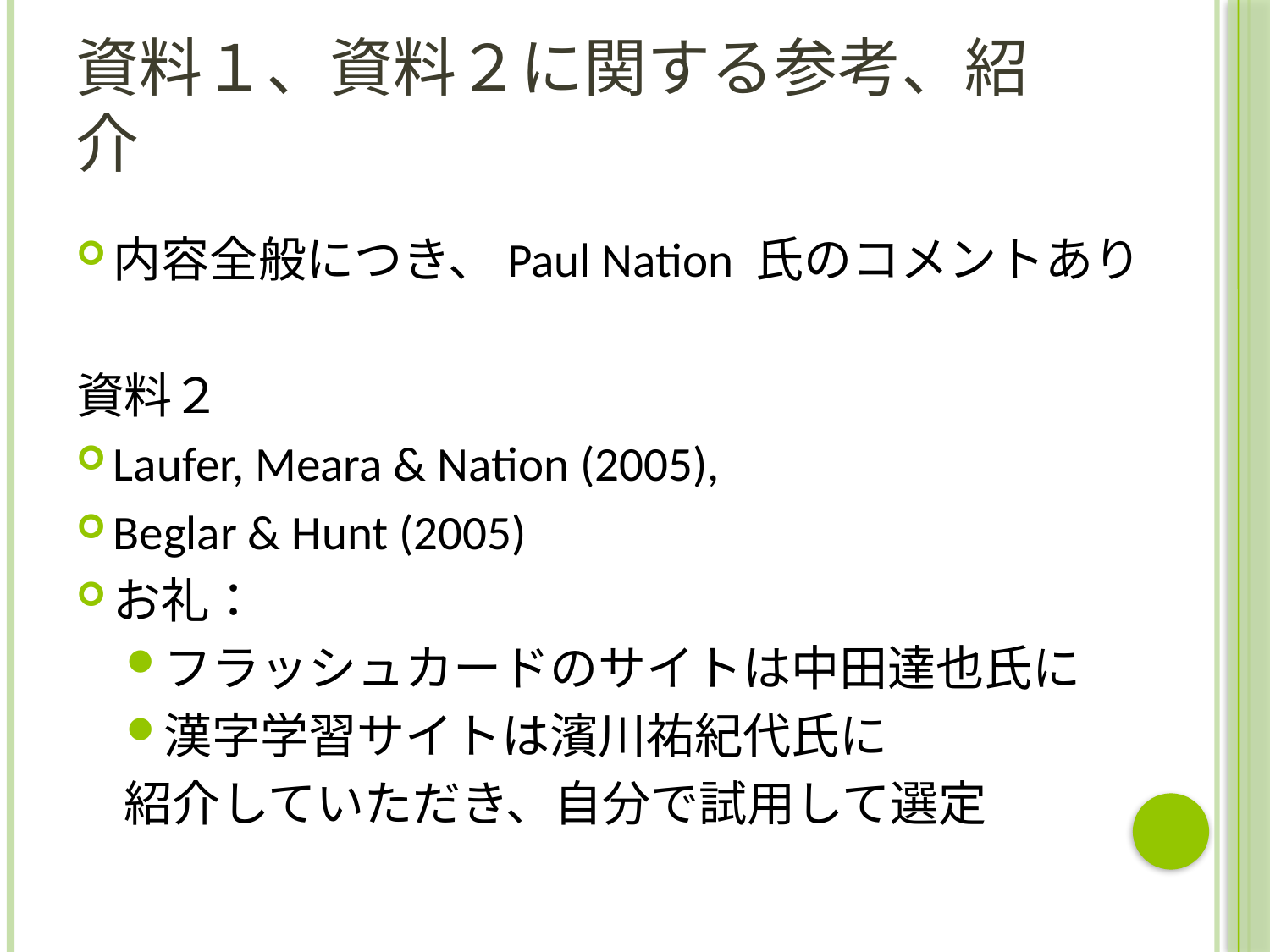

# 資料１、資料２に関する参考、紹介
内容全般につき、Paul Nation 氏のコメントあり

資料２
Laufer, Meara & Nation (2005),
Beglar & Hunt (2005)
お礼：
フラッシュカードのサイトは中田達也氏に
漢字学習サイトは濱川祐紀代氏に
　紹介していただき、自分で試用して選定